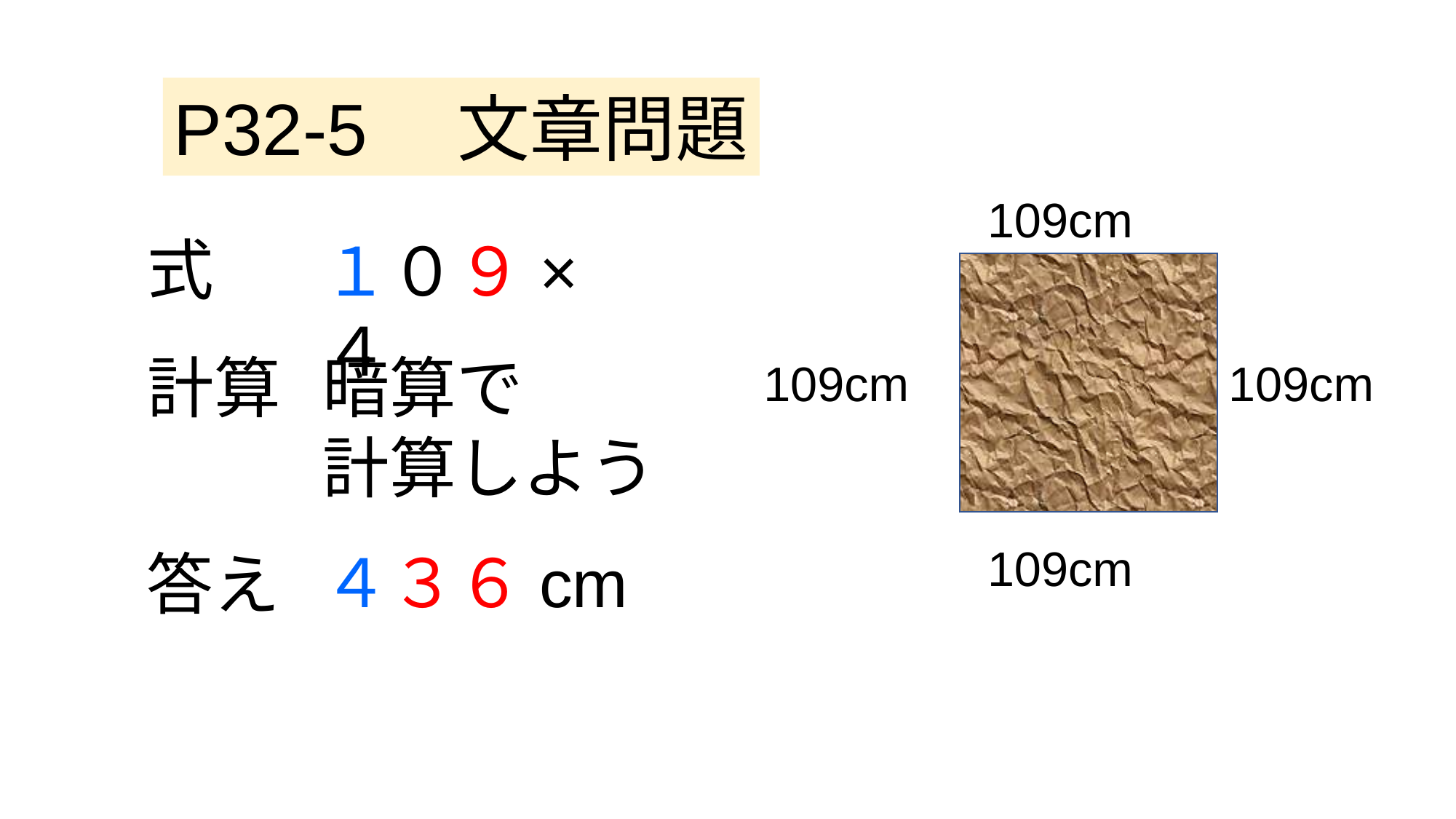

P32-5　文章問題
109cm
式
１０９×４

計算
暗算で
計算しよう
109cm
109cm
109cm
４３６cm
答え